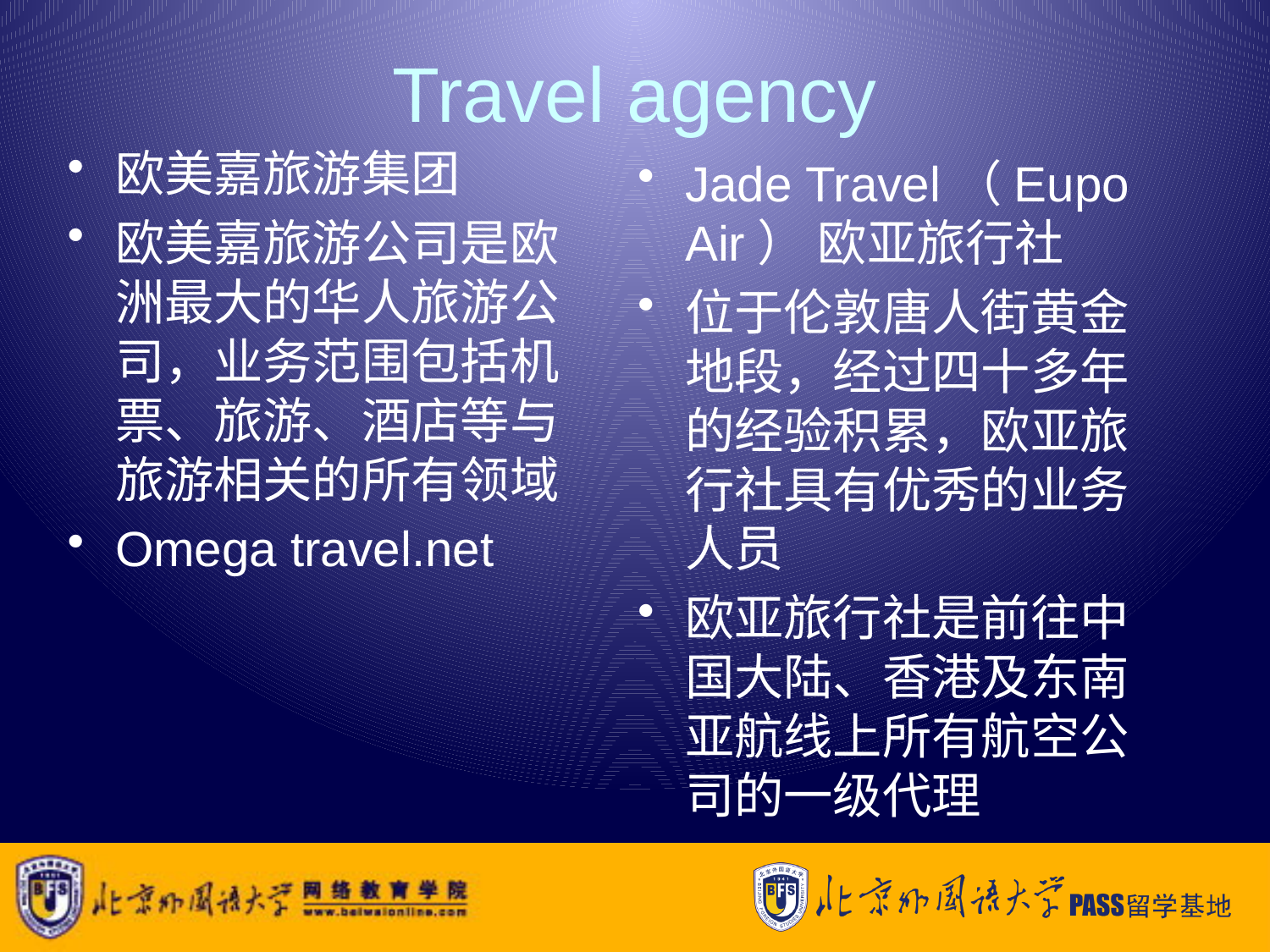

# Travel agency
欧美嘉旅游集团
欧美嘉旅游公司是欧洲最大的华人旅游公司，业务范围包括机票、旅游、酒店等与旅游相关的所有领域
Omega travel.net

Jade Travel（Eupo Air） 欧亚旅行社
位于伦敦唐人街黄金地段，经过四十多年的经验积累，欧亚旅行社具有优秀的业务人员
欧亚旅行社是前往中国大陆、香港及东南亚航线上所有航空公司的一级代理